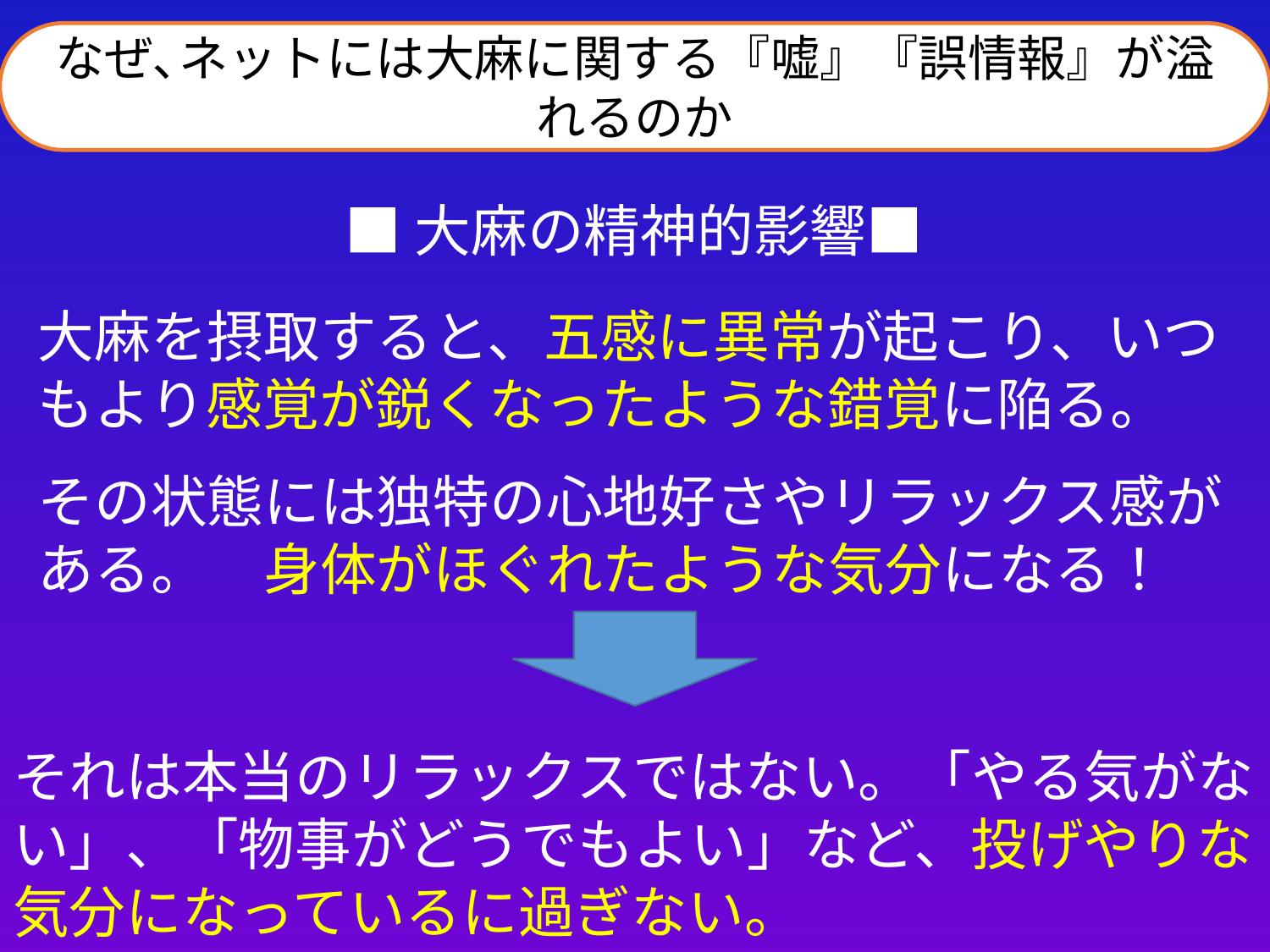

なぜ､ネットには大麻に関する『嘘』『誤情報』が溢れるのか
■大麻の精神的影響■

大麻を摂取すると、五感に異常が起こり、いつもより感覚が鋭くなったような錯覚に陥る。

その状態には独特の心地好さやリラックス感がある。　身体がほぐれたような気分になる！

それは本当のリラックスではない。「やる気がない」、「物事がどうでもよい」など、投げやりな気分になっているに過ぎない。